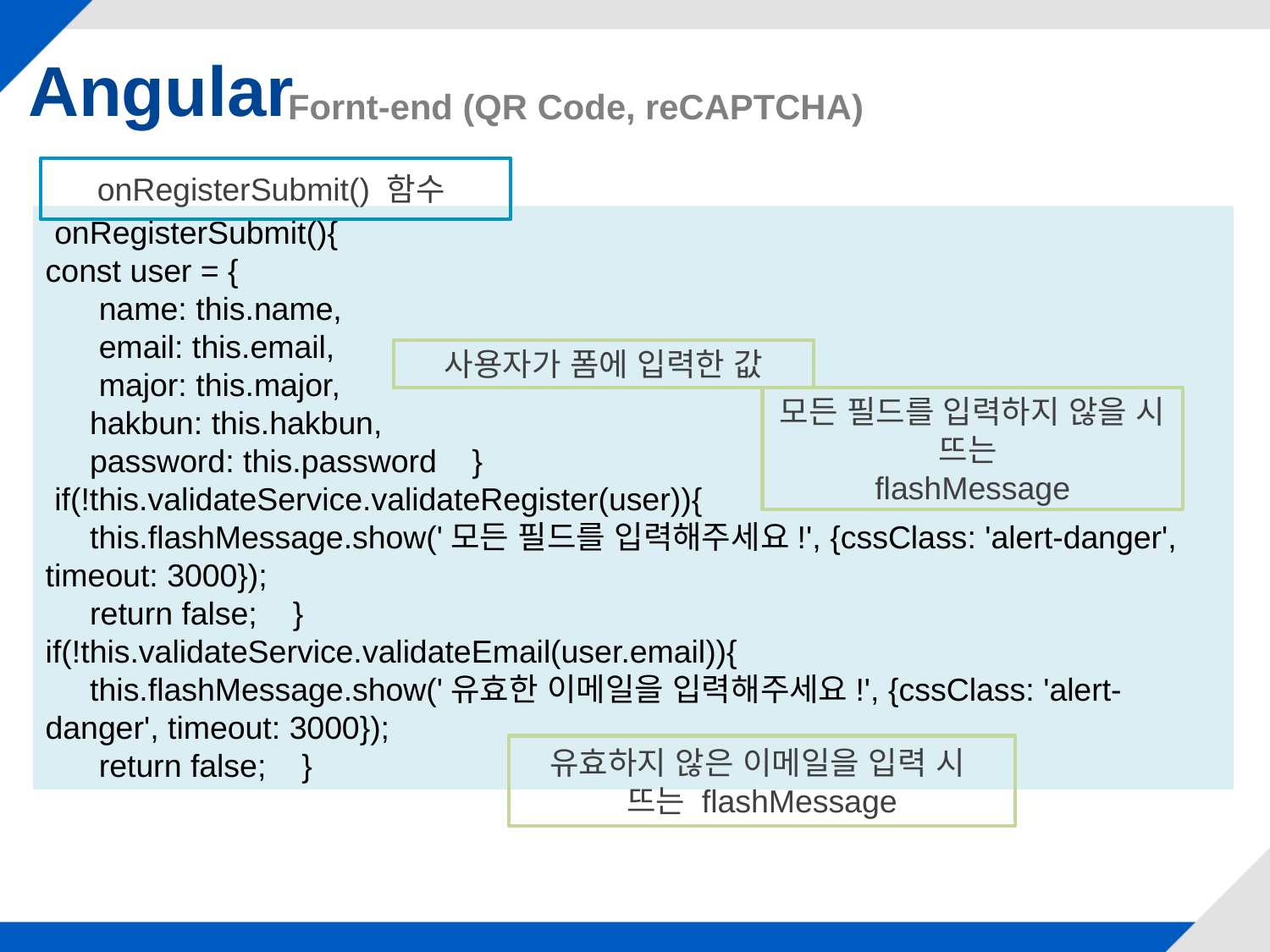

Angular
Fornt-end (QR Code, reCAPTCHA)
onRegisterSubmit() 함수
 onRegisterSubmit(){
const user = {
      name: this.name,
      email: this.email,
      major: this.major,
     hakbun: this.hakbun,
     password: this.password    }
 if(!this.validateService.validateRegister(user)){
     this.flashMessage.show('모든 필드를 입력해주세요!', {cssClass: 'alert-danger', timeout: 3000});
     return false;    }
if(!this.validateService.validateEmail(user.email)){
     this.flashMessage.show('유효한 이메일을 입력해주세요!', {cssClass: 'alert-danger', timeout: 3000});
      return false;    }
사용자가 폼에 입력한 값
모든 필드를 입력하지 않을 시 뜨는
flashMessage
유효하지 않은 이메일을 입력 시
뜨는 flashMessage